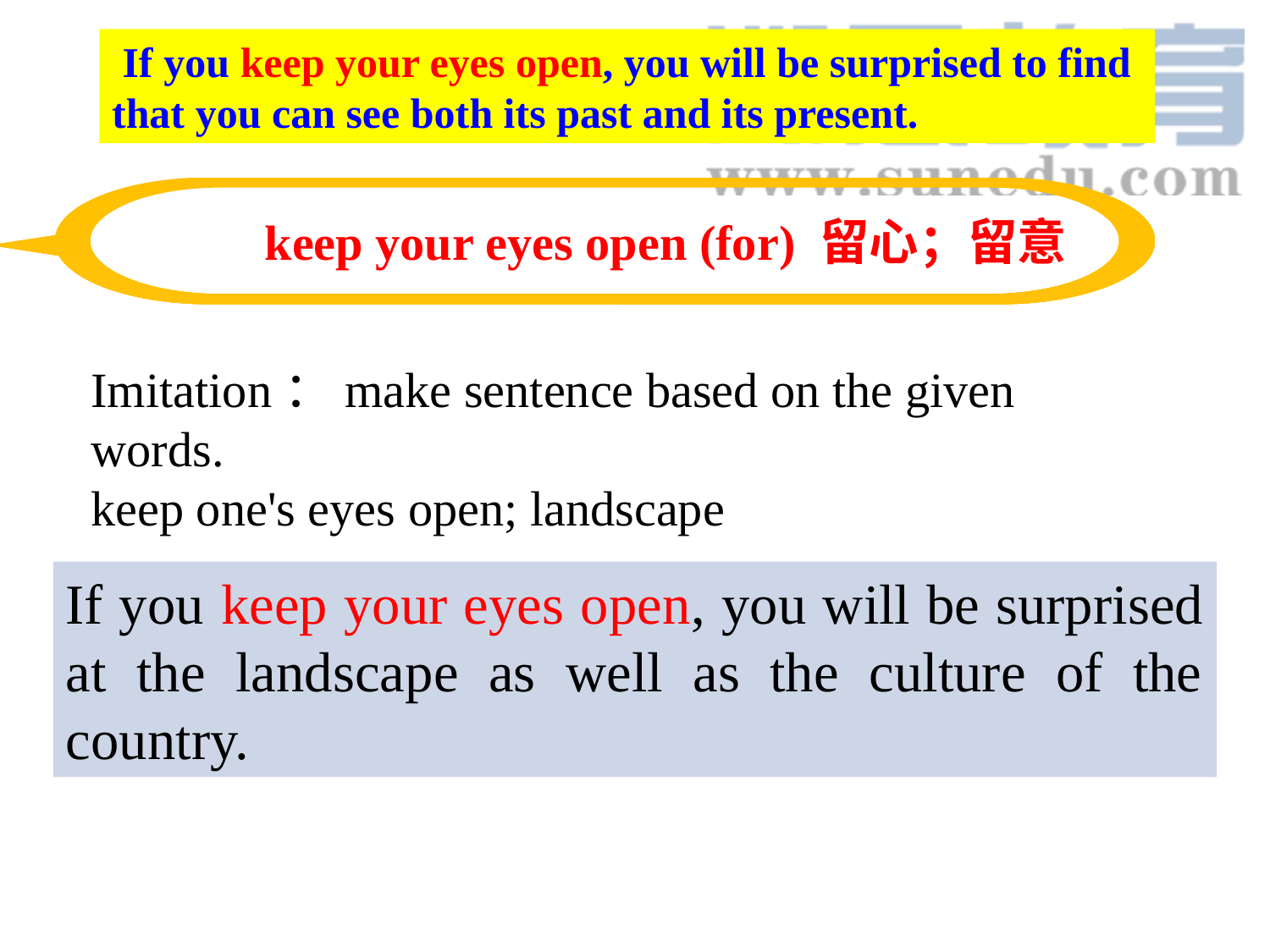

If you keep your eyes open, you will be surprised to find that you can see both its past and its present.

keep your eyes open (for) 留心；留意
Imitation：make sentence based on the given words.
keep one's eyes open; landscape
If you keep your eyes open, you will be surprised at the landscape as well as the culture of the country.